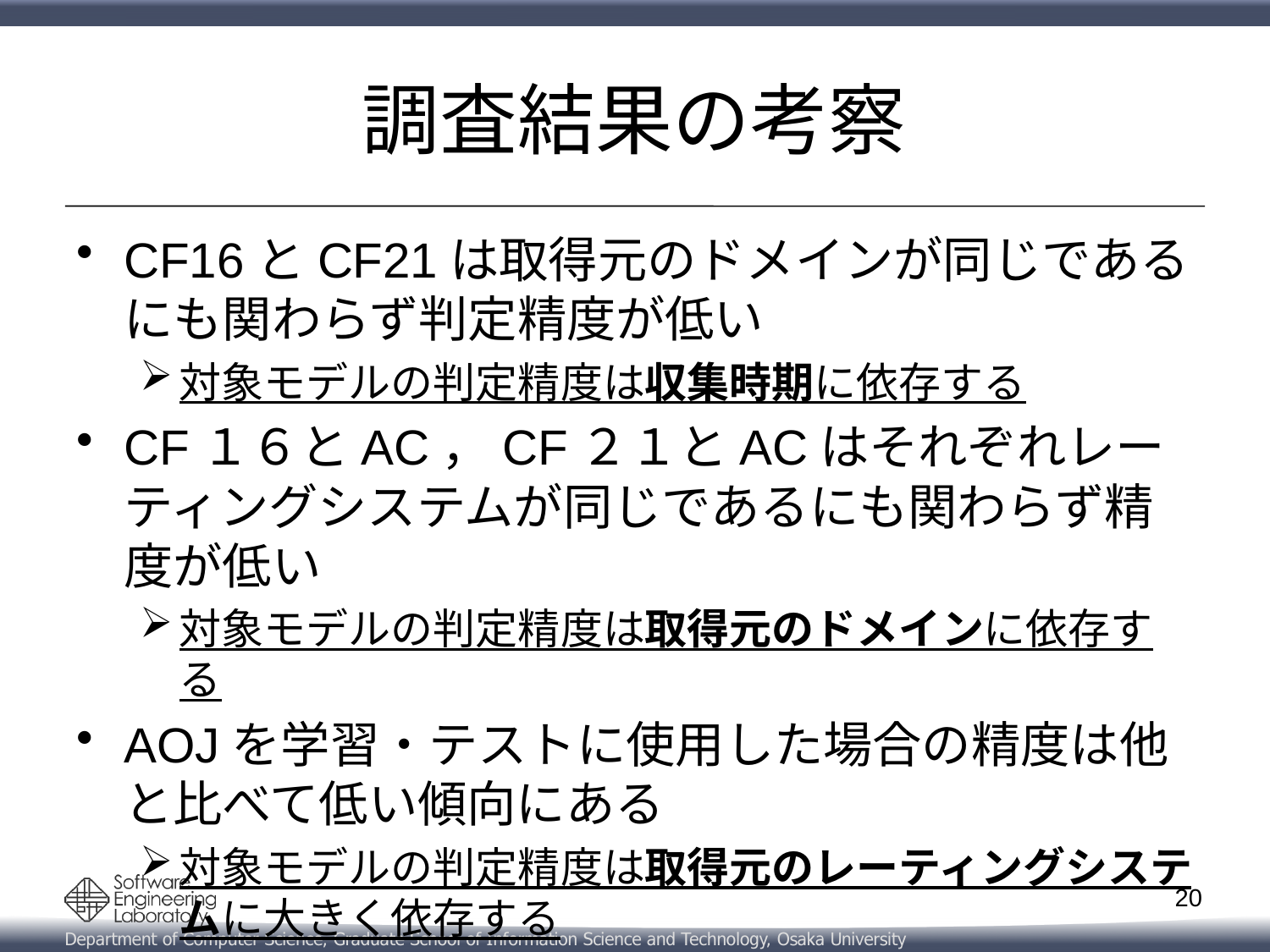

# 調査結果の考察
CF16とCF21は取得元のドメインが同じであるにも関わらず判定精度が低い
対象モデルの判定精度は収集時期に依存する
CF１６とAC，CF２１とACはそれぞれレーティングシステムが同じであるにも関わらず精度が低い
対象モデルの判定精度は取得元のドメインに依存する
AOJを学習・テストに使用した場合の精度は他と比べて低い傾向にある
対象モデルの判定精度は取得元のレーティングシステムに大きく依存する
20